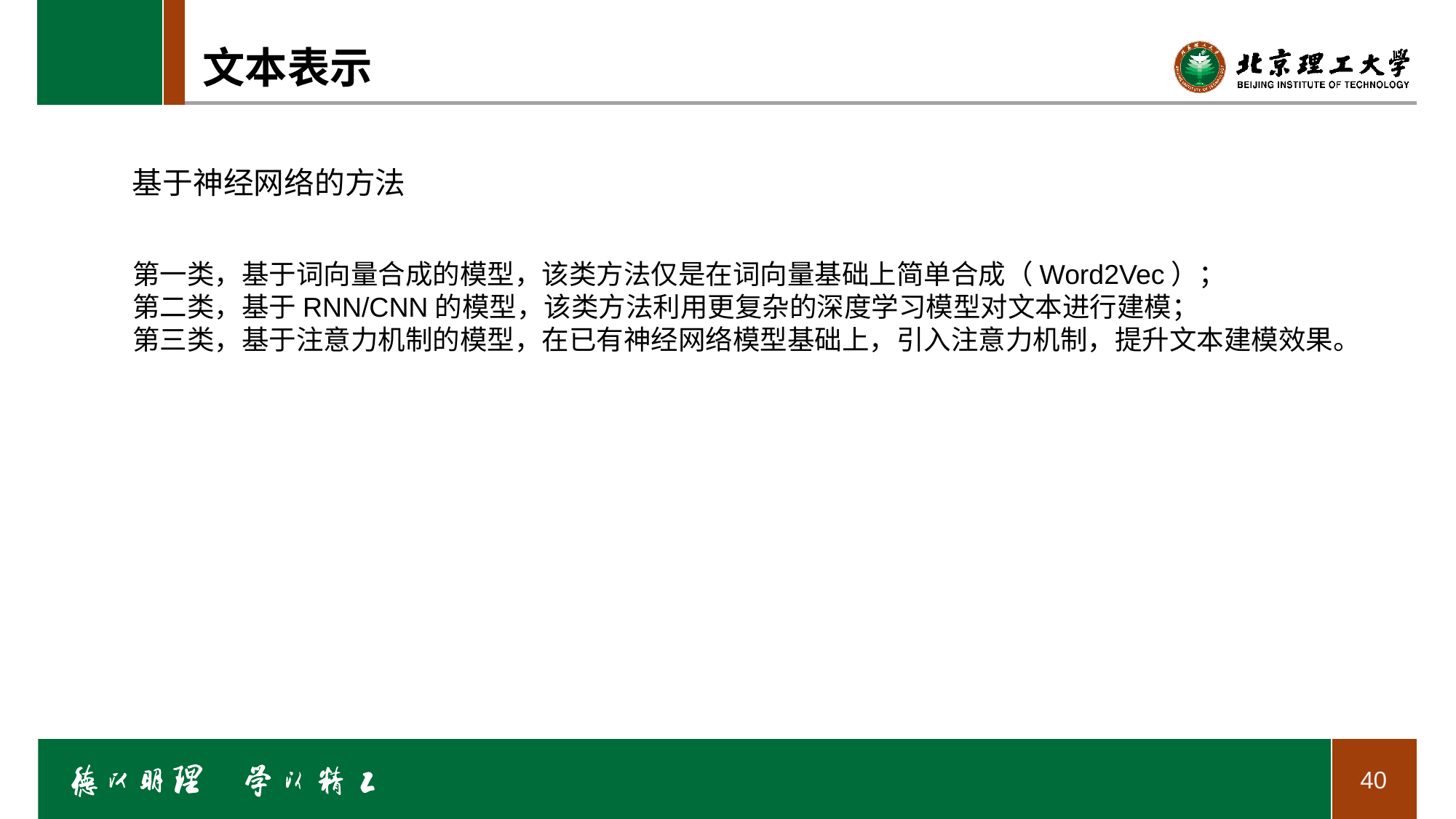

# 文本表示

 基于神经网络的方法
第一类，基于词向量合成的模型，该类方法仅是在词向量基础上简单合成（Word2Vec）；
第二类，基于RNN/CNN的模型，该类方法利用更复杂的深度学习模型对文本进行建模；
第三类，基于注意力机制的模型，在已有神经网络模型基础上，引入注意力机制，提升文本建模效果。